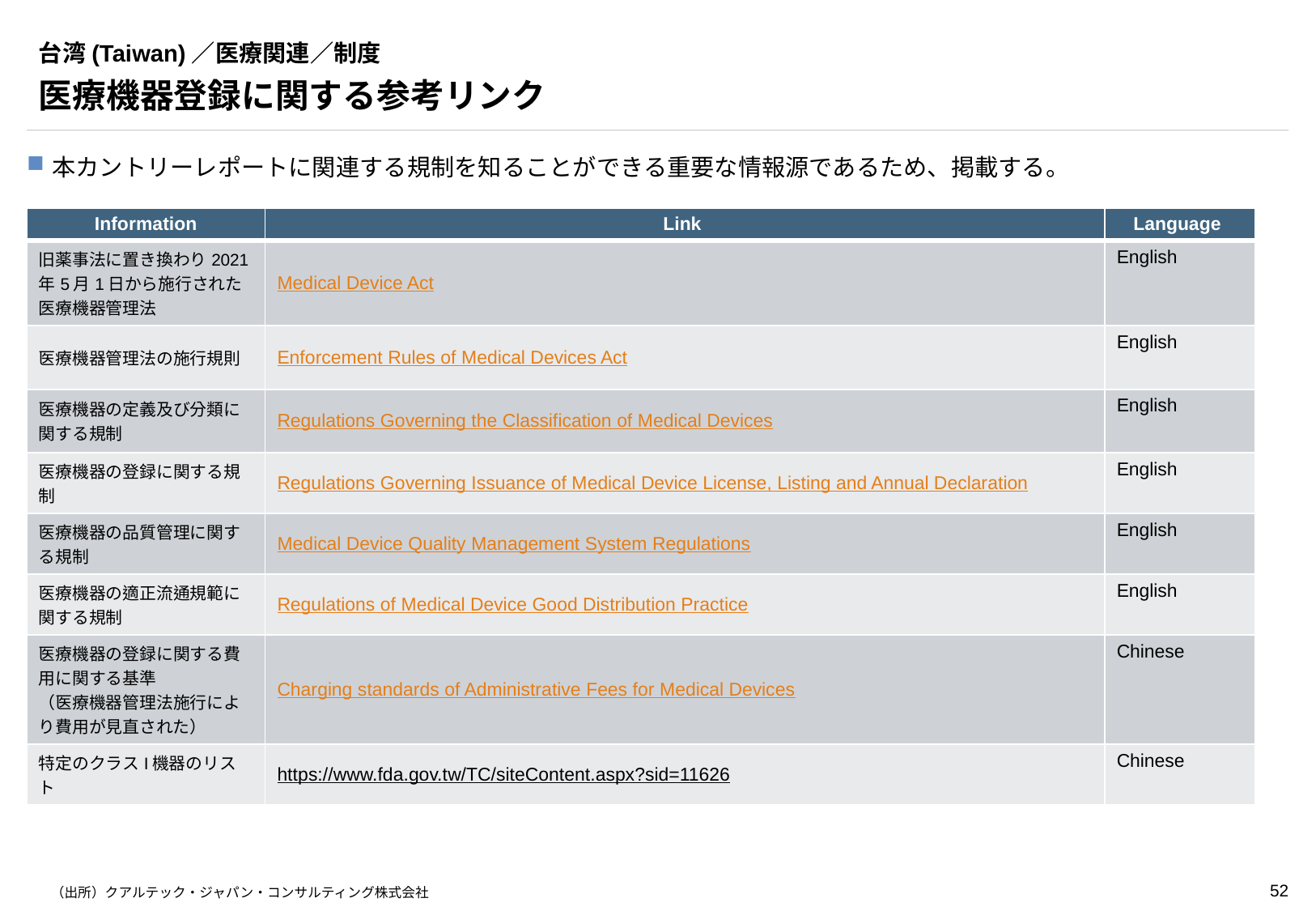

# 台湾(Taiwan)／医療関連／制度
医療機器登録に関する参考リンク
本カントリーレポートに関連する規制を知ることができる重要な情報源であるため、掲載する。
| Information | Link | Language |
| --- | --- | --- |
| 旧薬事法に置き換わり2021年5月1日から施行された医療機器管理法 | Medical Device Act | English |
| 医療機器管理法の施行規則 | Enforcement Rules of Medical Devices Act | English |
| 医療機器の定義及び分類に関する規制 | Regulations Governing the Classification of Medical Devices | English |
| 医療機器の登録に関する規制 | Regulations Governing Issuance of Medical Device License, Listing and Annual Declaration | English |
| 医療機器の品質管理に関する規制 | Medical Device Quality Management System Regulations | English |
| 医療機器の適正流通規範に関する規制 | Regulations of Medical Device Good Distribution Practice | English |
| 医療機器の登録に関する費用に関する基準 （医療機器管理法施行により費用が見直された） | Charging standards of Administrative Fees for Medical Devices | Chinese |
| 特定のクラスI機器のリスト | https://www.fda.gov.tw/TC/siteContent.aspx?sid=11626 | Chinese |
（出所）クアルテック・ジャパン・コンサルティング株式会社